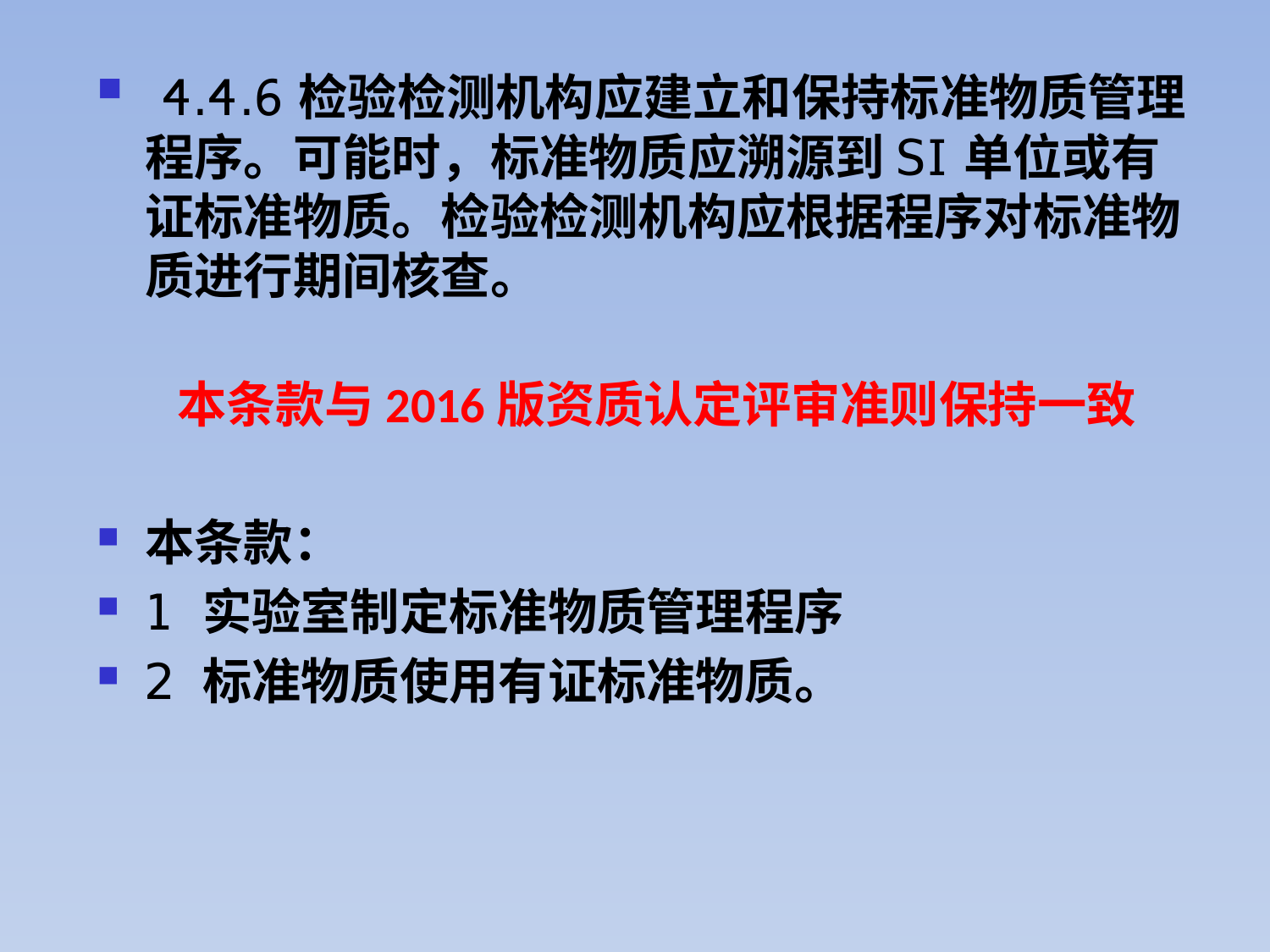

4.4.6检验检测机构应建立和保持标准物质管理程序。可能时，标准物质应溯源到SI单位或有证标准物质。检验检测机构应根据程序对标准物质进行期间核查。

      本条款与2016版资质认定评审准则保持一致

本条款：
1 实验室制定标准物质管理程序
2 标准物质使用有证标准物质。